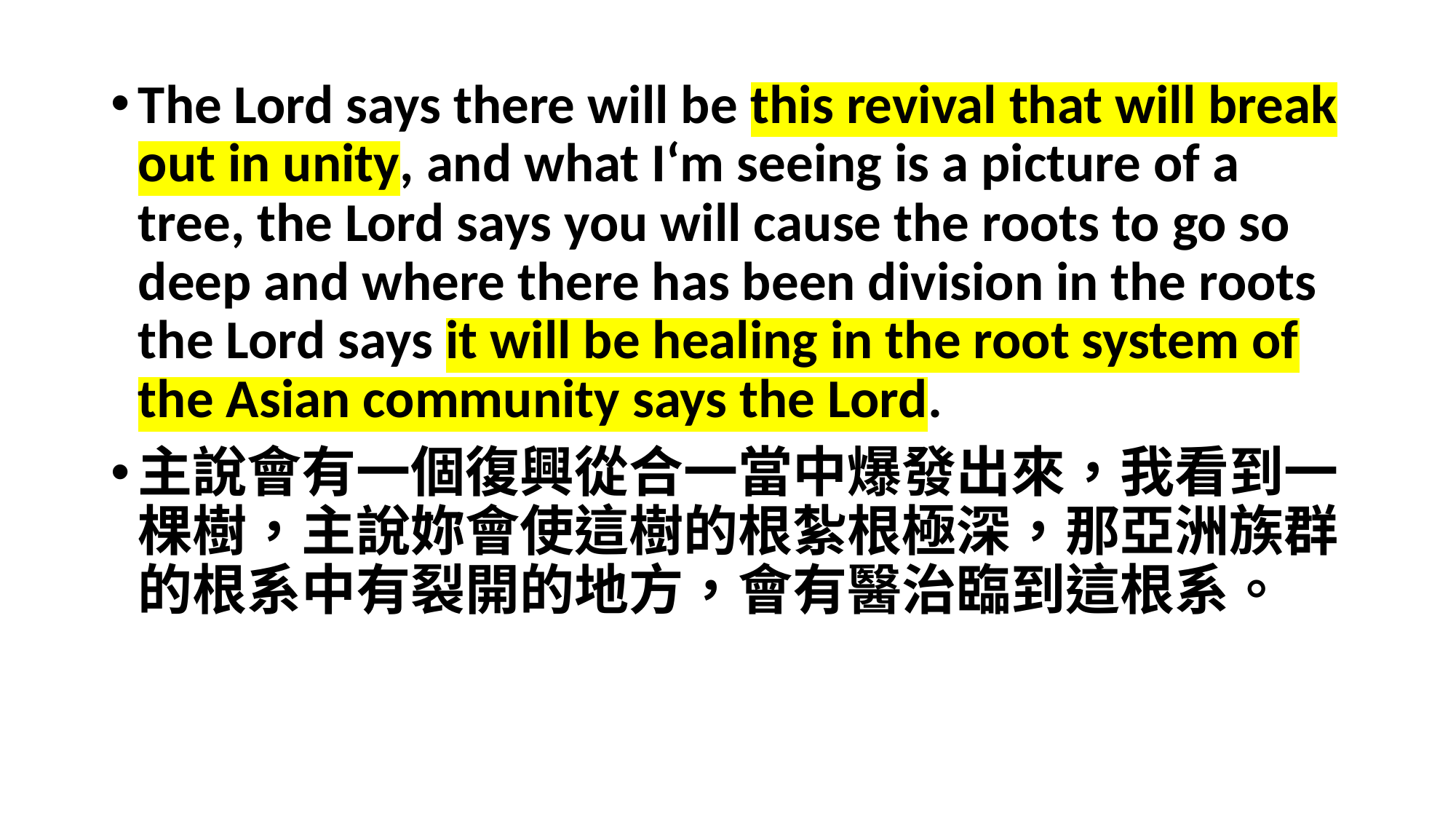

The Lord says there will be this revival that will break out in unity, and what I‘m seeing is a picture of a tree, the Lord says you will cause the roots to go so deep and where there has been division in the roots the Lord says it will be healing in the root system of the Asian community says the Lord.
主說會有一個復興從合一當中爆發出來，我看到一棵樹，主說妳會使這樹的根紮根極深，那亞洲族群的根系中有裂開的地方，會有醫治臨到這根系。